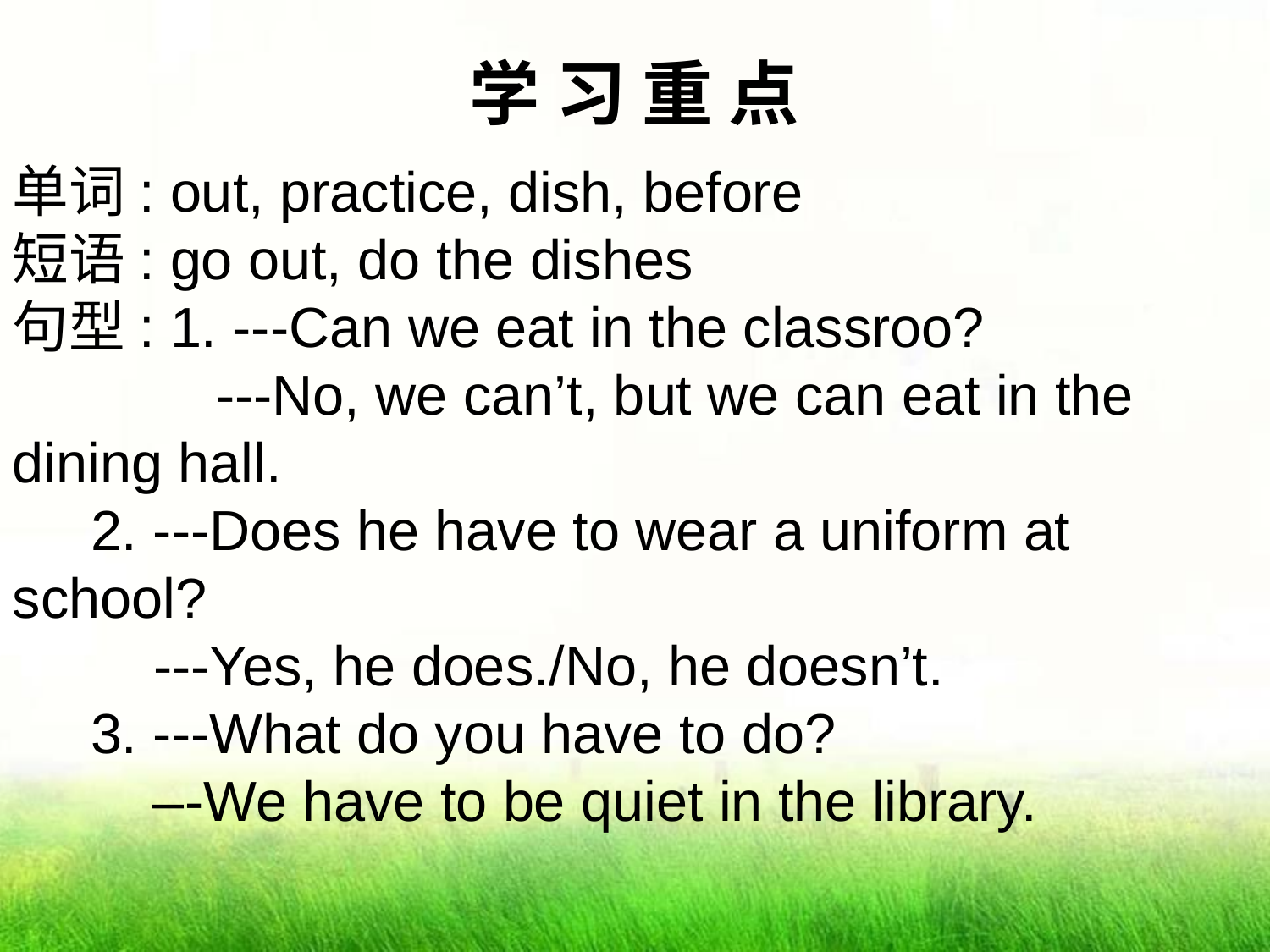

学 习 重 点
单词: out, practice, dish, before
短语: go out, do the dishes
句型: 1. ---Can we eat in the classroo?
             ---No, we can’t, but we can eat in the dining hall.
     2. ---Does he have to wear a uniform at school?
         ---Yes, he does./No, he doesn’t.
     3. ---What do you have to do?
         –-We have to be quiet in the library.